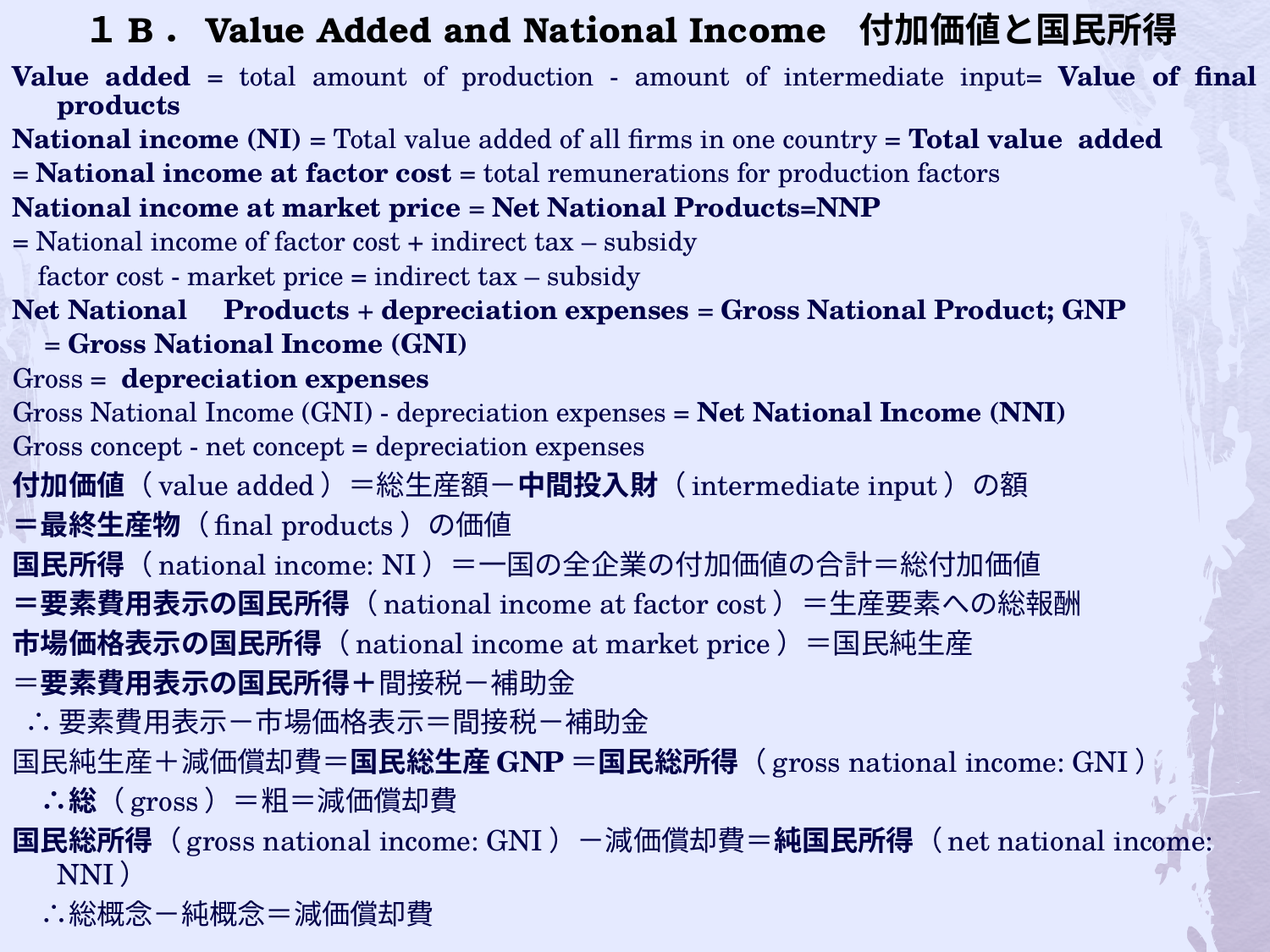

# １B．Value Added and National Income  付加価値と国民所得
Value added = total amount of production - amount of intermediate input= Value of final products
National income (NI) = Total value added of all firms in one country = Total value  added
= National income at factor cost = total remunerations for production factors
National income at market price = Net National Products=NNP
= National income of factor cost + indirect tax – subsidy
   factor cost - market price = indirect tax – subsidy
Net National　Products + depreciation expenses = Gross National Product; GNP
　= Gross National Income (GNI)
Gross =  depreciation expenses
Gross National Income (GNI) - depreciation expenses = Net National Income (NNI)
Gross concept - net concept = depreciation expenses
付加価値（value added）＝総生産額－中間投入財（intermediate input）の額
＝最終生産物（final products）の価値
国民所得（national income: NI）＝一国の全企業の付加価値の合計＝総付加価値
＝要素費用表示の国民所得（national income at factor cost）＝生産要素への総報酬
市場価格表示の国民所得（national income at market price）＝国民純生産
＝要素費用表示の国民所得＋間接税－補助金
  ∴要素費用表示－市場価格表示＝間接税－補助金
国民純生産＋減価償却費＝国民総生産GNP＝国民総所得（gross national income: GNI）
　∴総（gross）＝粗＝減価償却費
国民総所得（gross national income: GNI）－減価償却費＝純国民所得（net national income: NNI）
　∴総概念－純概念＝減価償却費